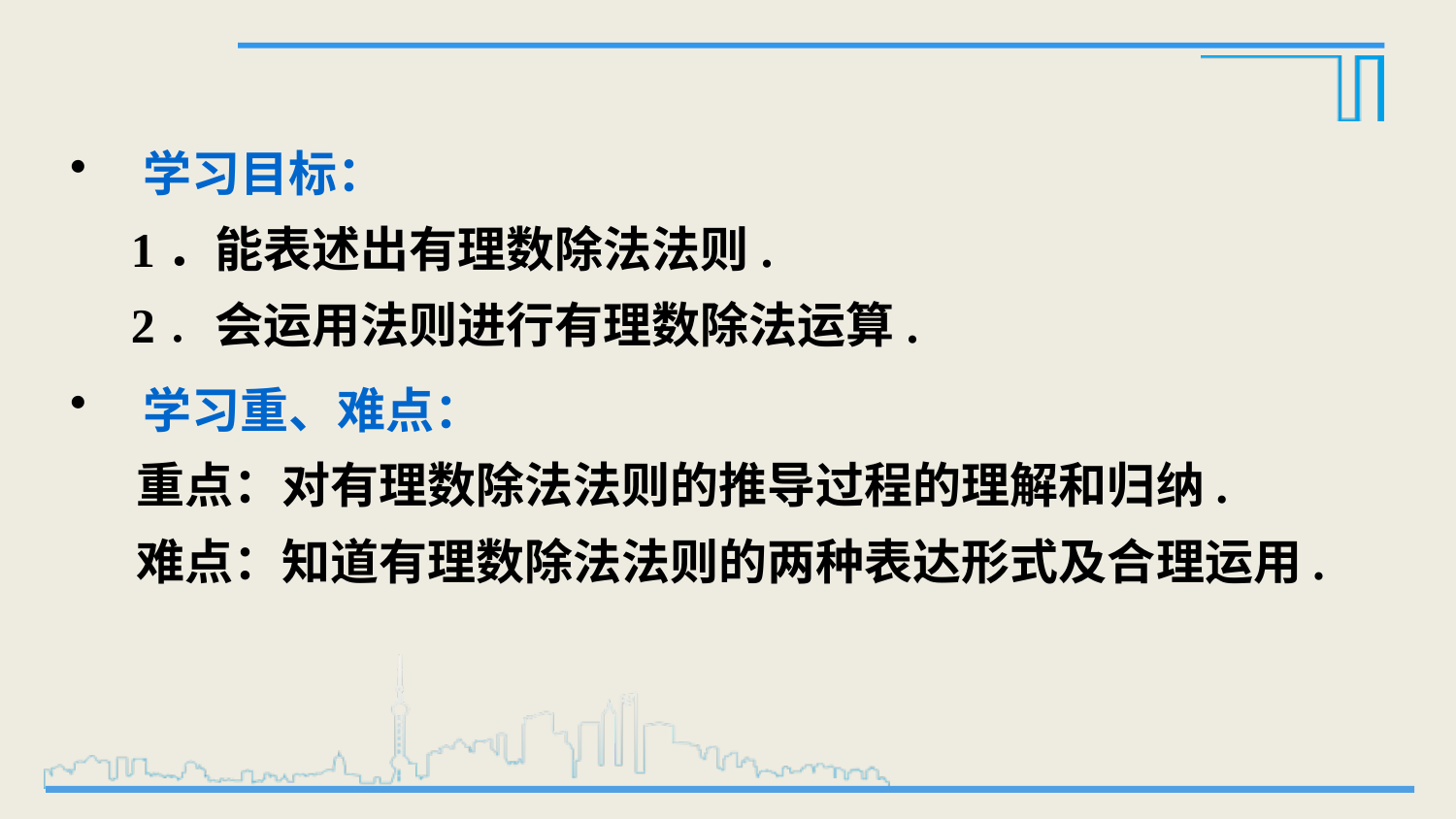

学习目标：
     1．能表述出有理数除法法则.
     2．会运用法则进行有理数除法运算.
学习重、难点：
     重点：对有理数除法法则的推导过程的理解和归纳.
     难点：知道有理数除法法则的两种表达形式及合理运用.